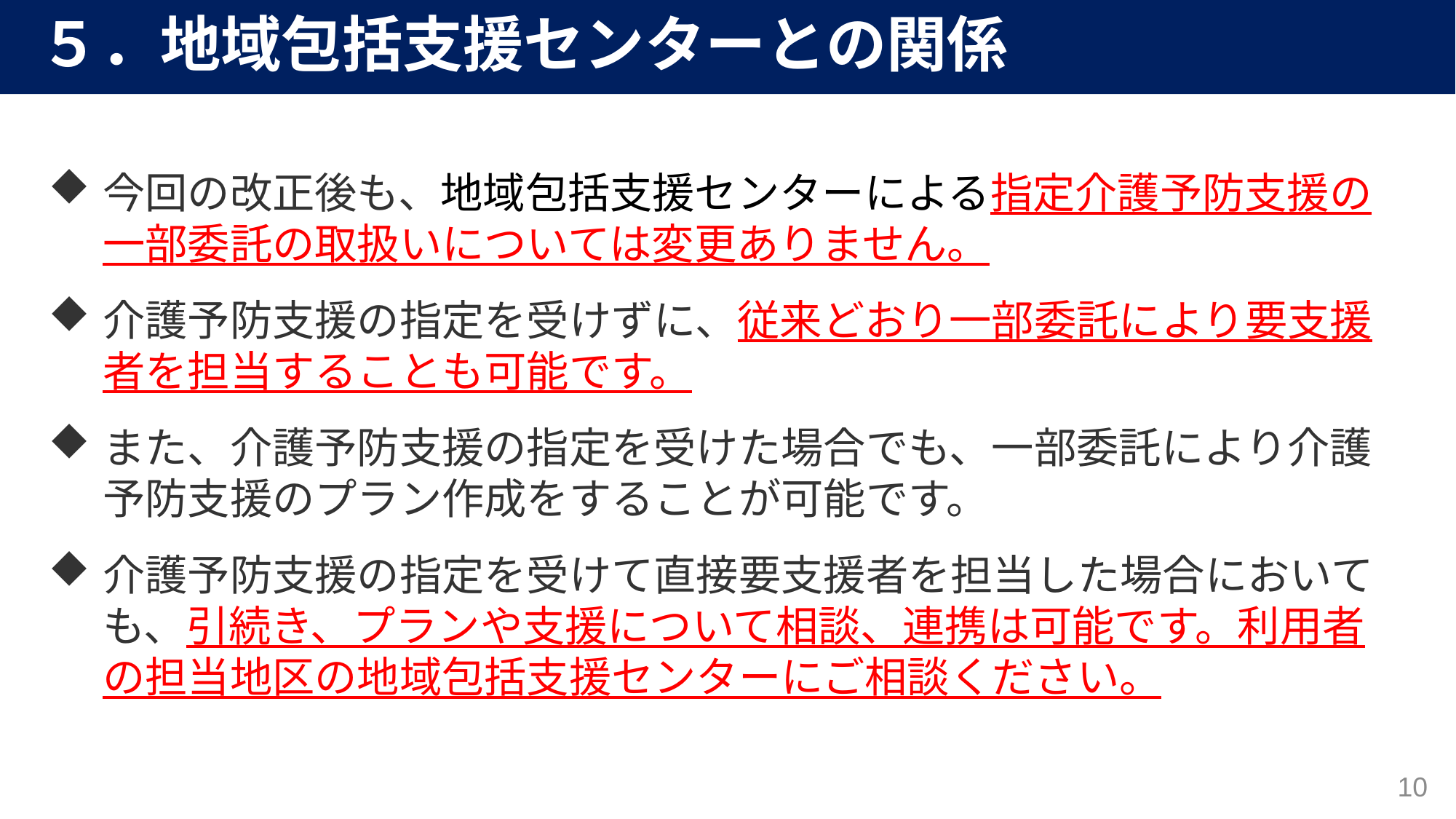

５．地域包括支援センターとの関係
今回の改正後も、地域包括支援センターによる指定介護予防支援の一部委託の取扱いについては変更ありません。

介護予防支援の指定を受けずに、従来どおり一部委託により要支援者を担当することも可能です。

また、介護予防支援の指定を受けた場合でも、一部委託により介護予防支援のプラン作成をすることが可能です。

介護予防支援の指定を受けて直接要支援者を担当した場合においても、引続き、プランや支援について相談、連携は可能です。利用者の担当地区の地域包括支援センターにご相談ください。

10